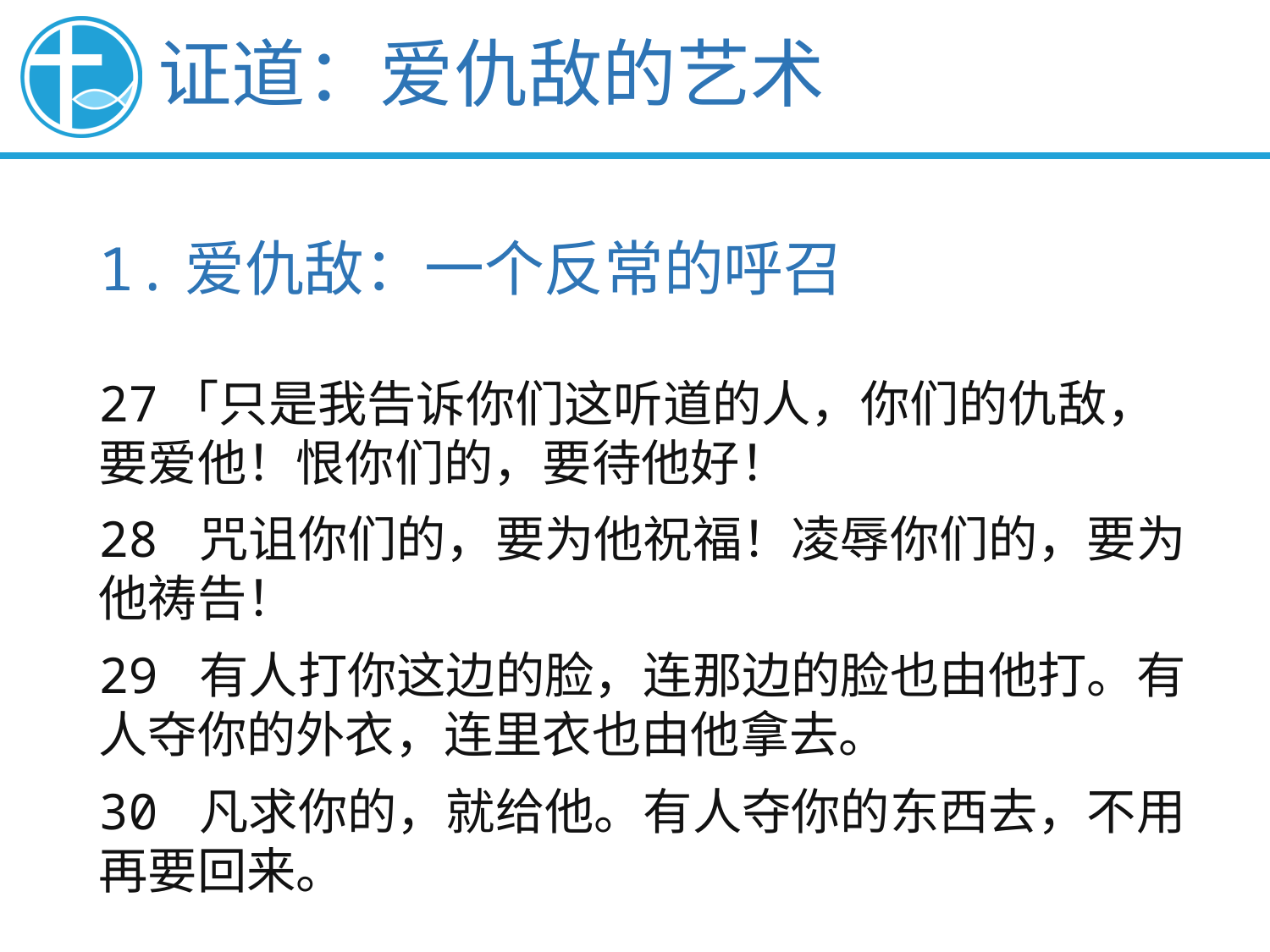

证道：爱仇敌的艺术
1.爱仇敌：一个反常的呼召

27「只是我告诉你们这听道的人，你们的仇敌，要爱他！恨你们的，要待他好！
28 咒诅你们的，要为他祝福！凌辱你们的，要为他祷告！
29 有人打你这边的脸，连那边的脸也由他打。有人夺你的外衣，连里衣也由他拿去。
30 凡求你的，就给他。有人夺你的东西去，不用再要回来。